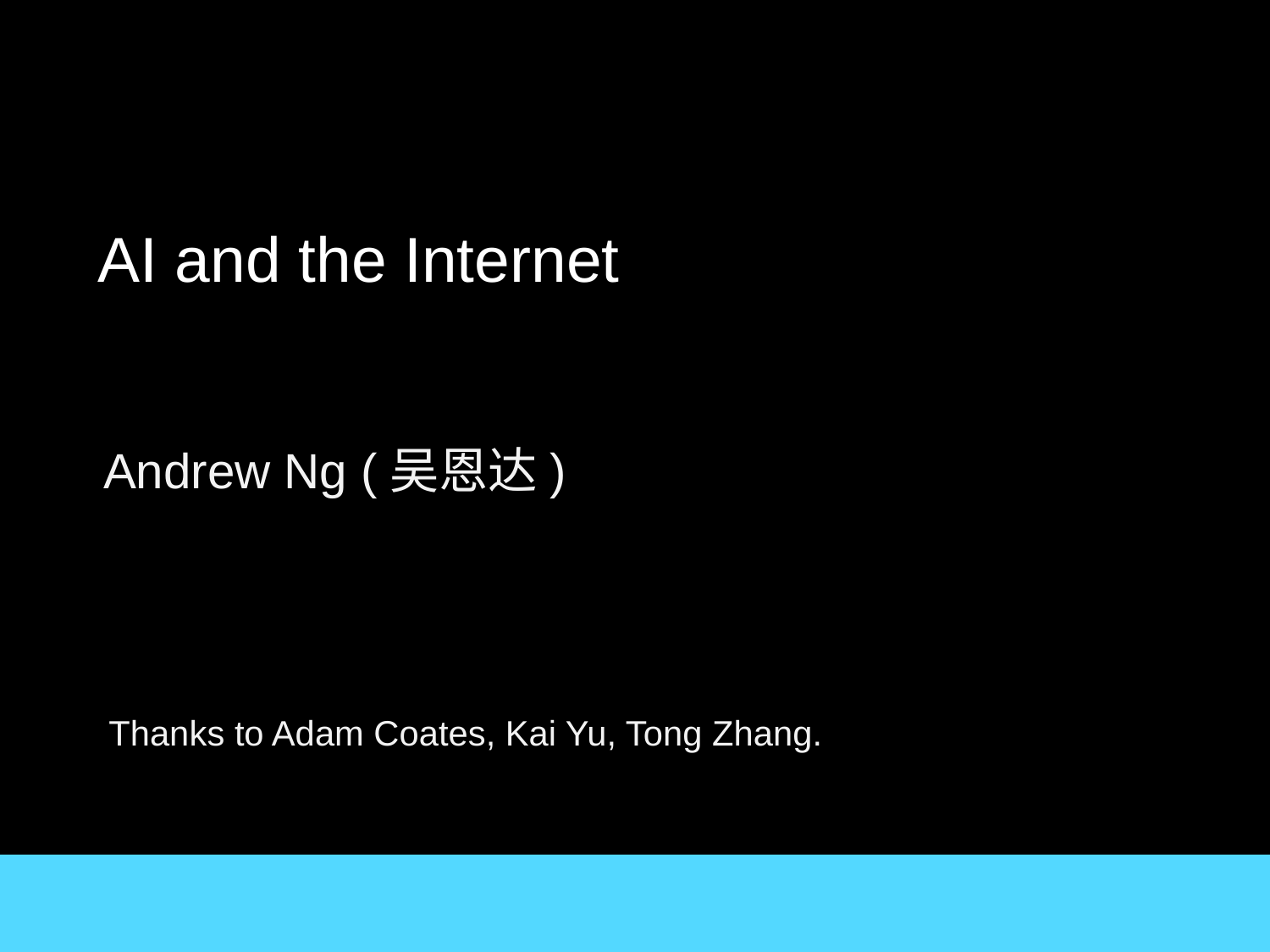

# AI and the Internet

Andrew Ng (吴恩达)
Thanks to Adam Coates, Kai Yu, Tong Zhang.